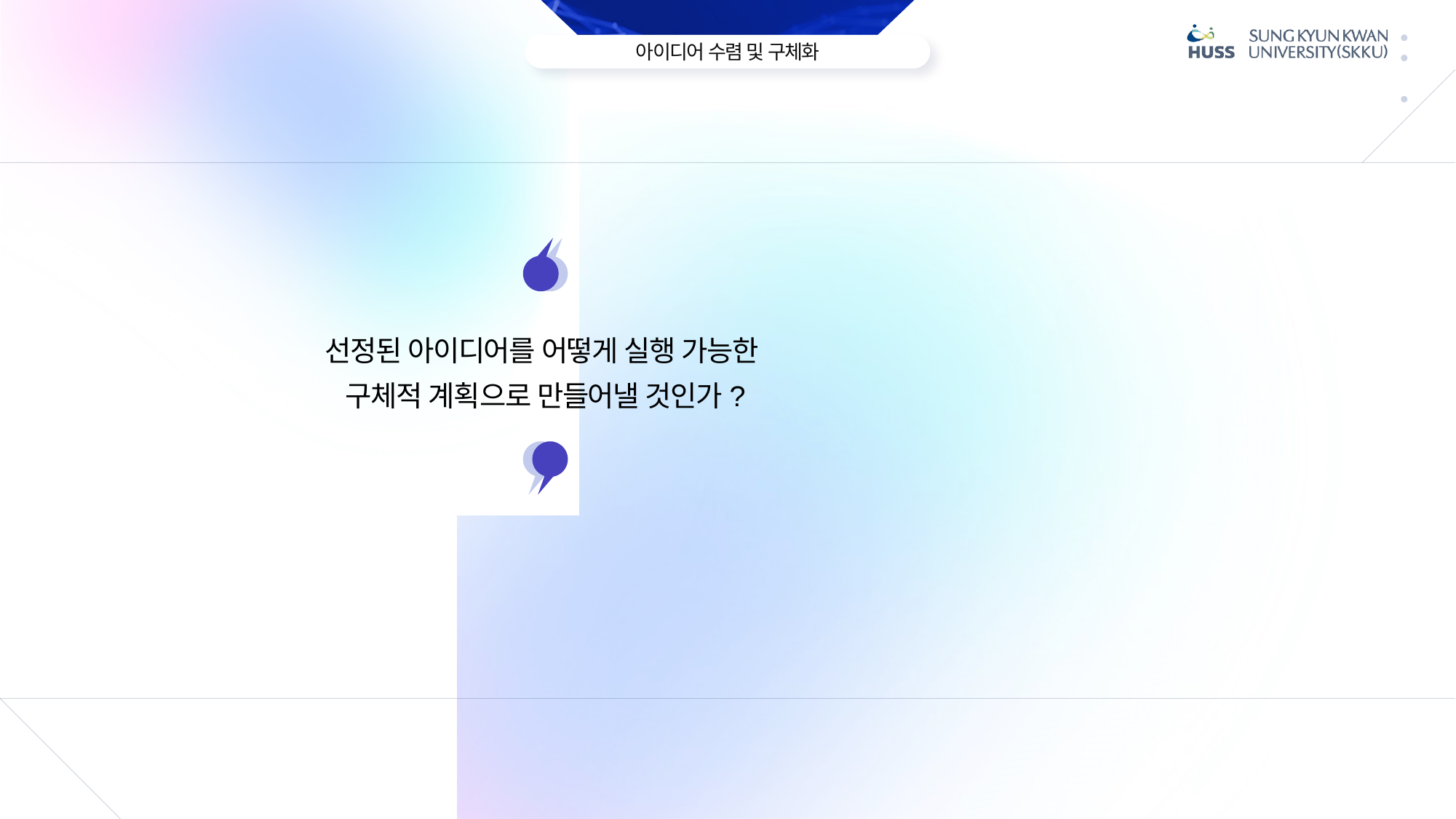

선정된 아이디어를 어떻게 실행 가능한
구체적 계획으로 만들어낼 것인가?